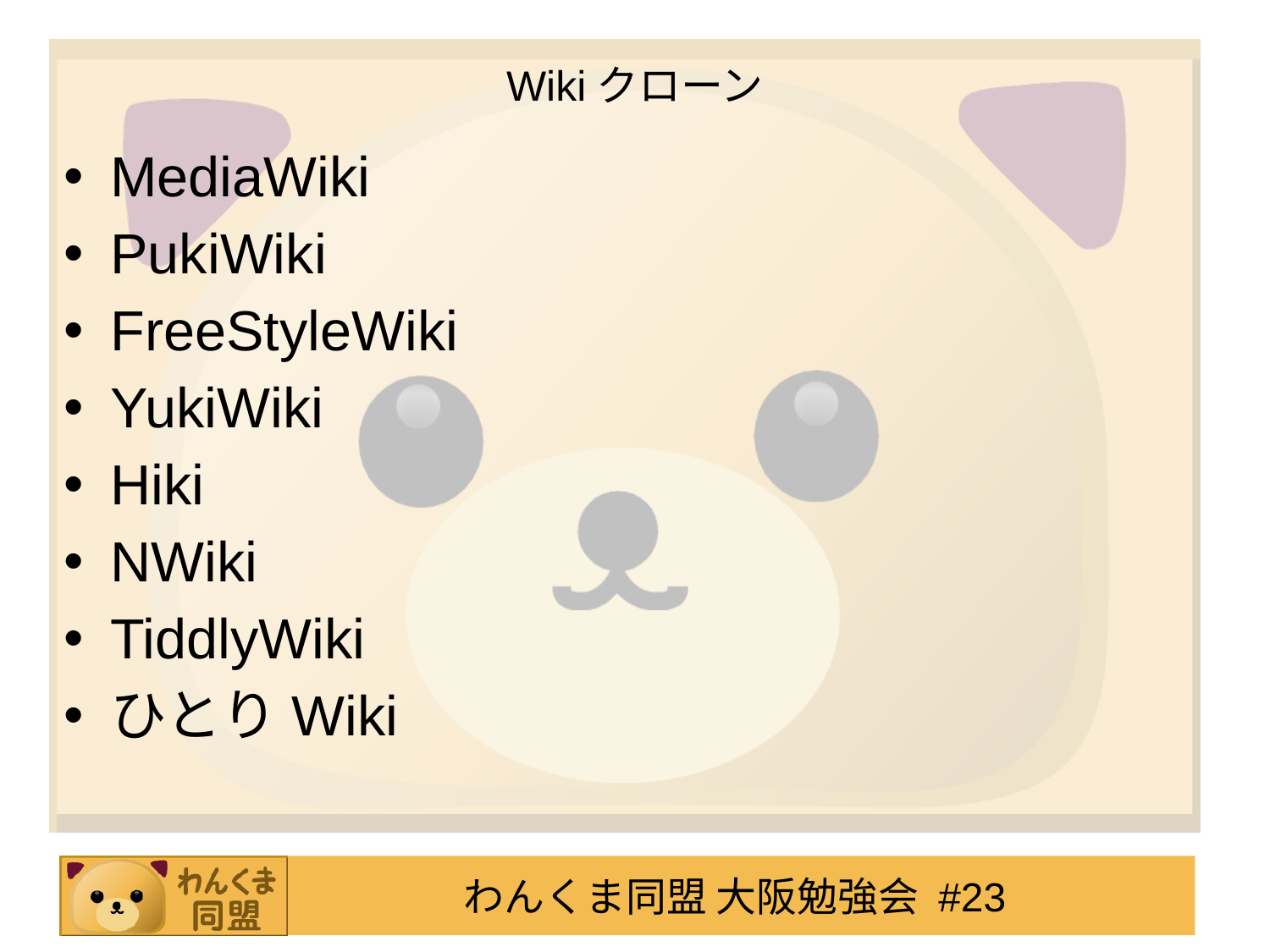

# Wikiクローン
MediaWiki
PukiWiki
FreeStyleWiki
YukiWiki
Hiki
NWiki
TiddlyWiki
ひとりWiki